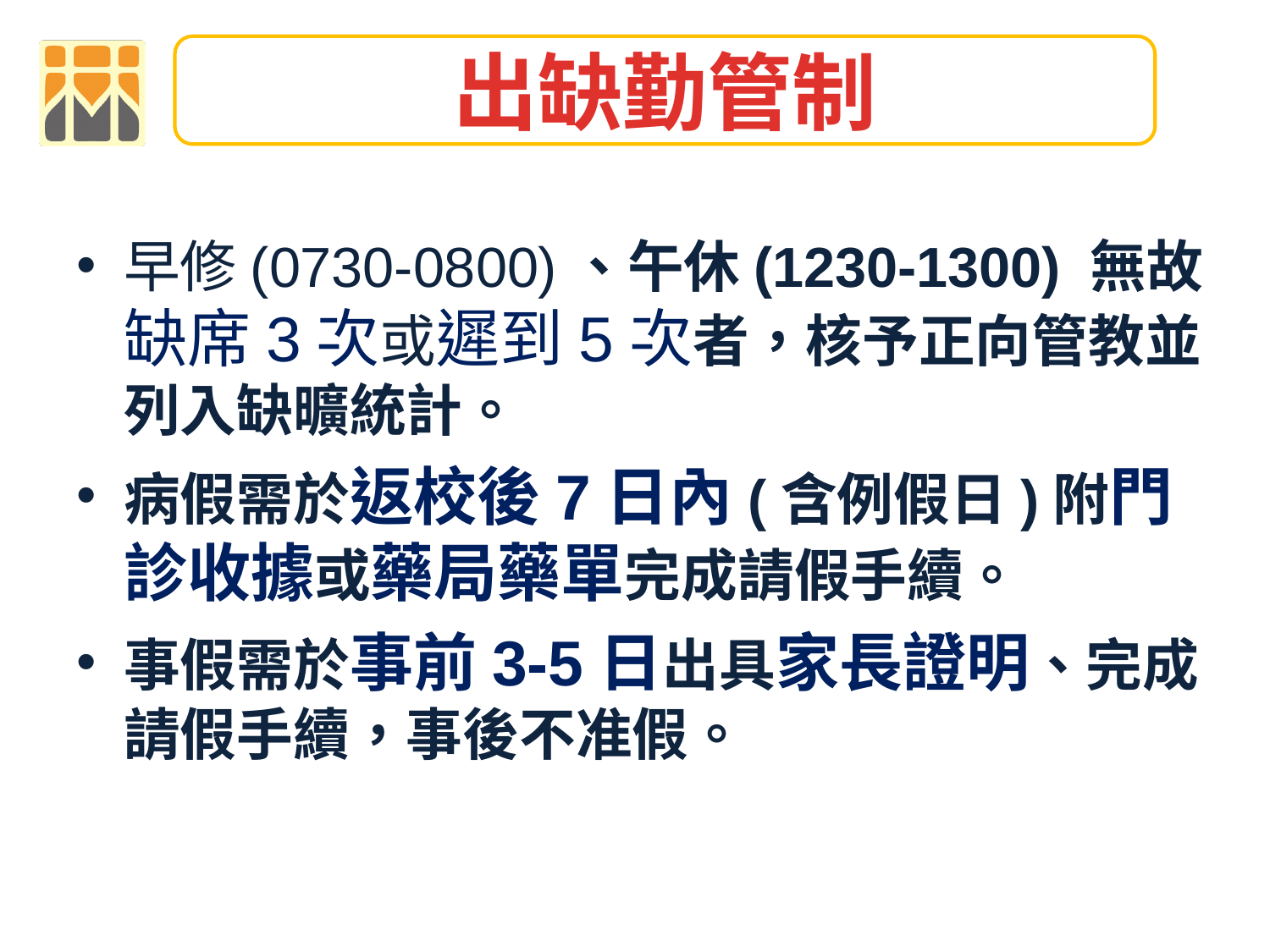

出缺勤管制
早修(0730-0800)、午休(1230-1300) 無故缺席3次或遲到5次者，核予正向管教並列入缺曠統計。
病假需於返校後7日內(含例假日)附門診收據或藥局藥單完成請假手續。
事假需於事前3-5日出具家長證明、完成請假手續，事後不准假。